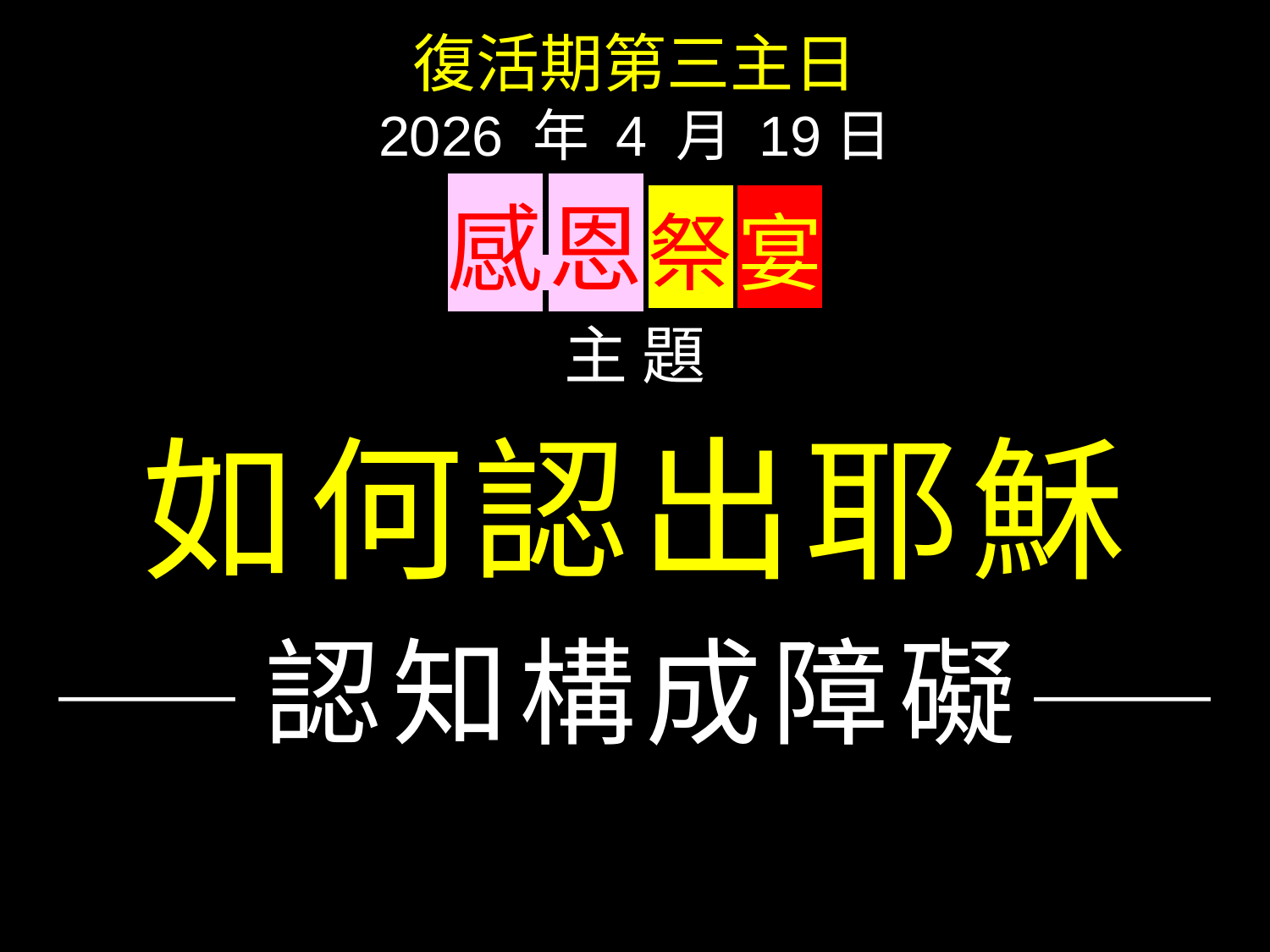

復活期第三主日
2026 年 4 月 19日
感 恩 祭 宴

主 題
如何認出耶穌
——認知構成障礙——